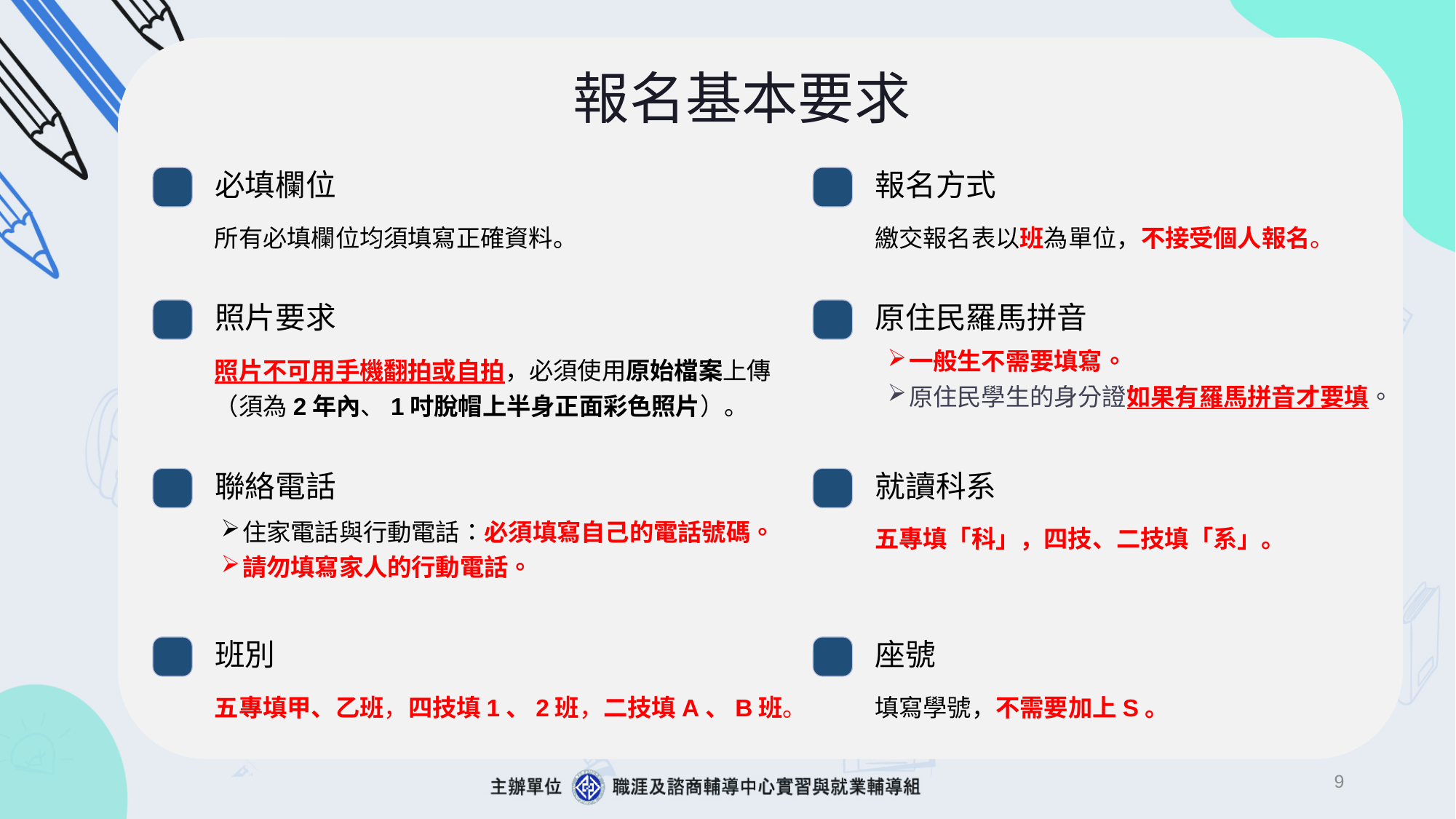

報名基本要求

必填欄位

報名方式
所有必填欄位均須填寫正確資料。
繳交報名表以班為單位，不接受個人報名。
照片要求
原住民羅馬拼音

一般生不需要填寫。
原住民學生的身分證如果有羅馬拼音才要填。
照片不可用手機翻拍或自拍，必須使用原始檔案上傳（須為2年內、1吋脫帽上半身正面彩色照片）。

聯絡電話

就讀科系
住家電話與行動電話：必須填寫自己的電話號碼。
請勿填寫家人的行動電話。
五專填「科」，四技、二技填「系」。

班別

座號
五專填甲、乙班，四技填1、2班，二技填A、B班。
填寫學號，不需要加上S。
9